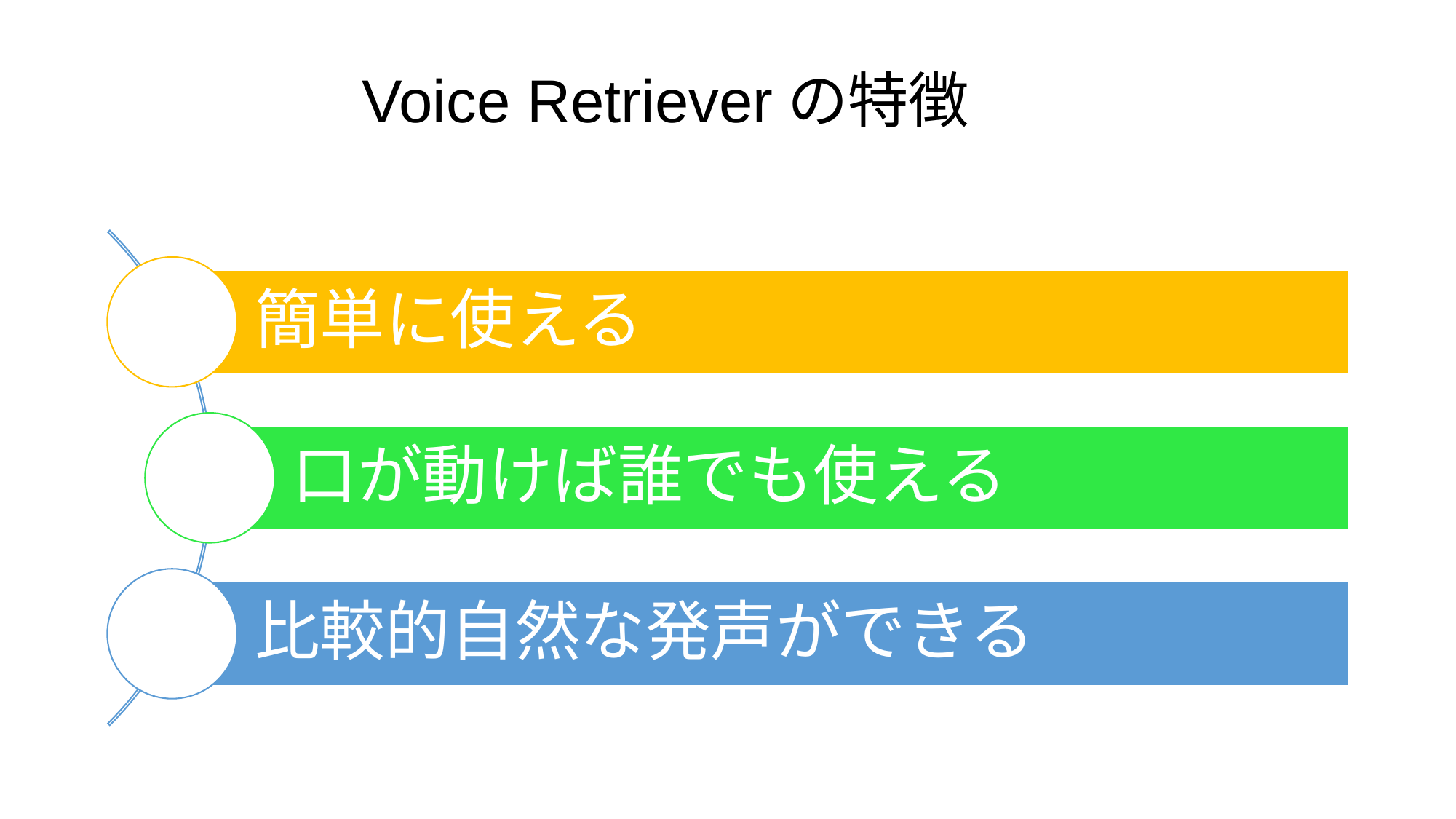

Voice Retrieverの特徴
簡単に使える
口が動けば誰でも使える
比較的自然な発声ができる